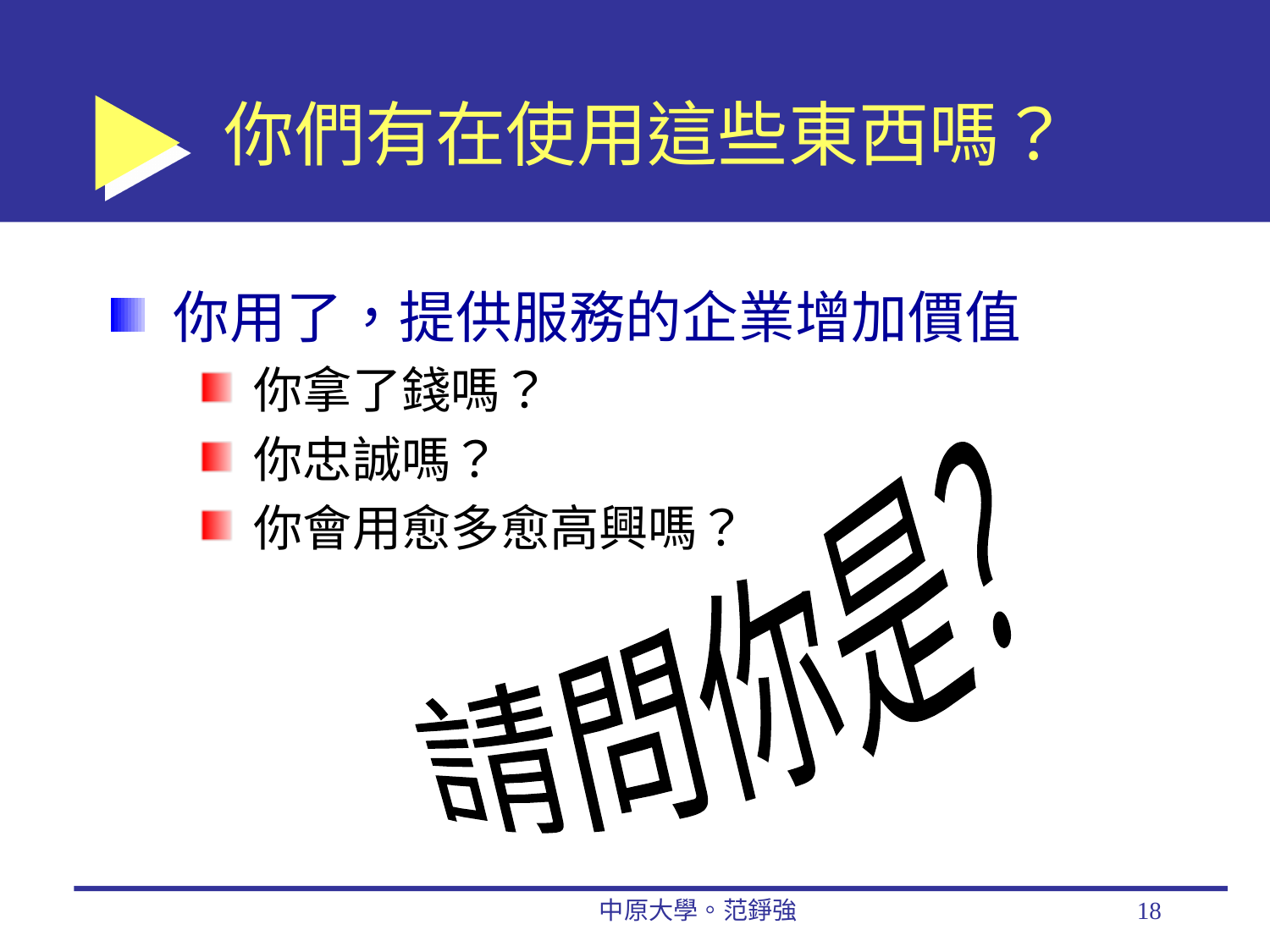

# 你們有在使用這些東西嗎？
你用了，提供服務的企業增加價值
你拿了錢嗎？
你忠誠嗎？
你會用愈多愈高興嗎？
請問你是？
中原大學。范錚強
18